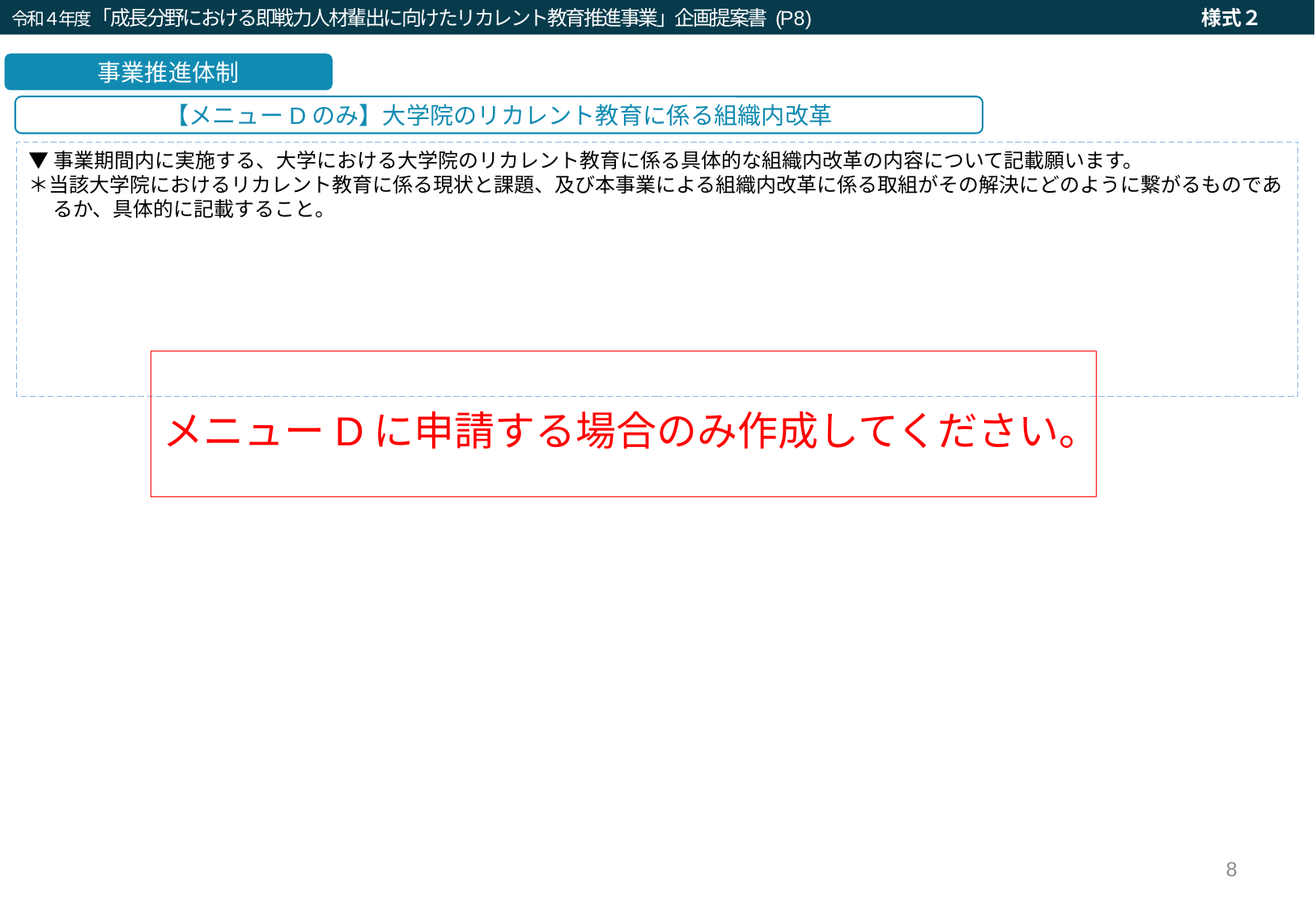

令和４年度「成長分野における即戦力人材輩出に向けたリカレント教育推進事業」企画提案書 (P8)　　　　　　　　　　　　　　　　　　　　　様式２
令和２年度「就職・転職支援のための大学リカレント教育推進事業（就職・転職支援のためのリカレント教育プログラムの開発・実施）」企画提案書（a：求職支援）(P8)
事業推進体制
【メニューDのみ】大学院のリカレント教育に係る組織内改革
▼事業期間内に実施する、大学における大学院のリカレント教育に係る具体的な組織内改革の内容について記載願います。
＊当該大学院におけるリカレント教育に係る現状と課題、及び本事業による組織内改革に係る取組がその解決にどのように繋がるものであるか、具体的に記載すること。

メニューDに申請する場合のみ作成してください。

8